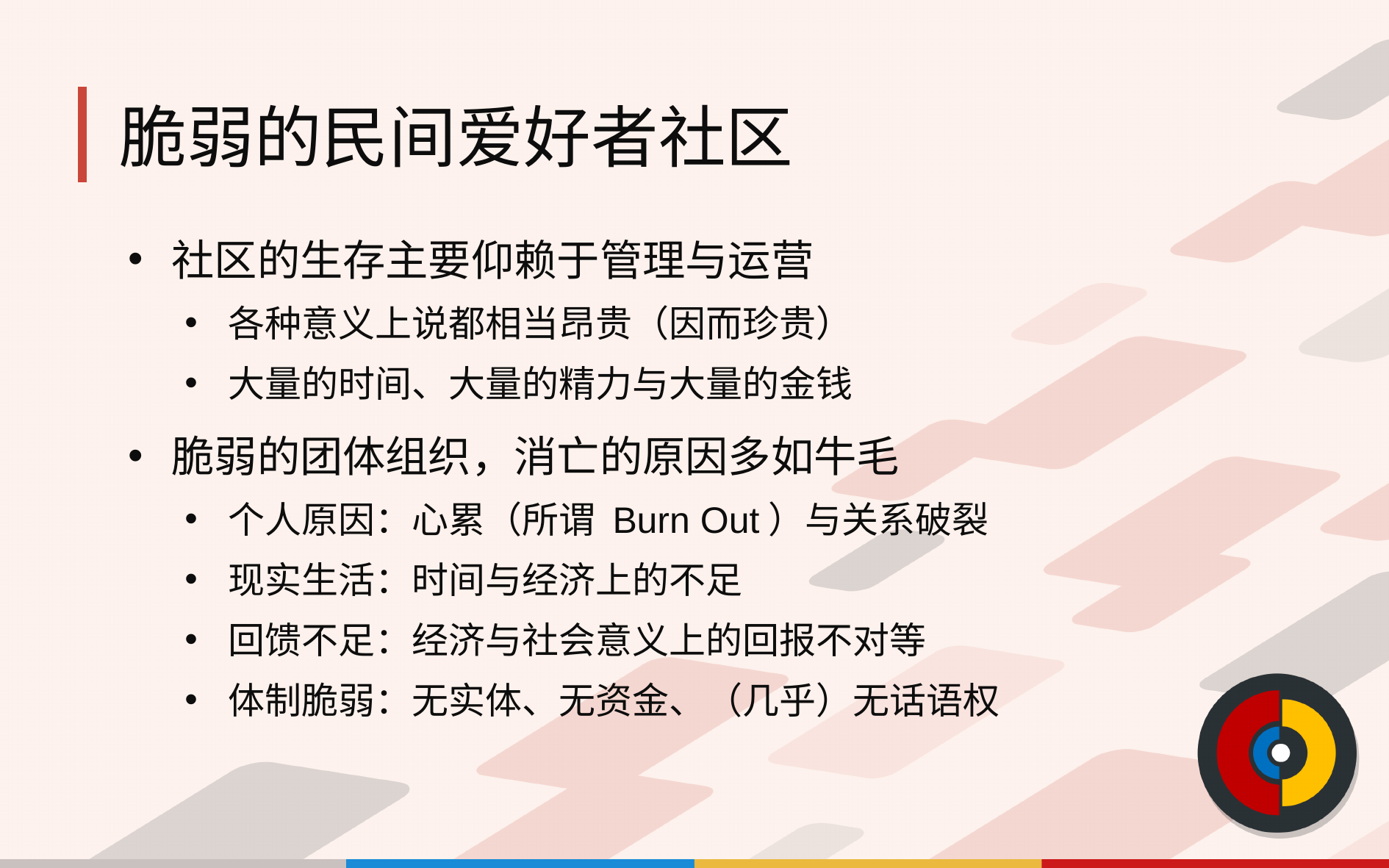

# 脆弱的民间爱好者社区
社区的生存主要仰赖于管理与运营
各种意义上说都相当昂贵（因而珍贵）
大量的时间、大量的精力与大量的金钱
脆弱的团体组织，消亡的原因多如牛毛
个人原因：心累（所谓 Burn Out）与关系破裂
现实生活：时间与经济上的不足
回馈不足：经济与社会意义上的回报不对等
体制脆弱：无实体、无资金、（几乎）无话语权